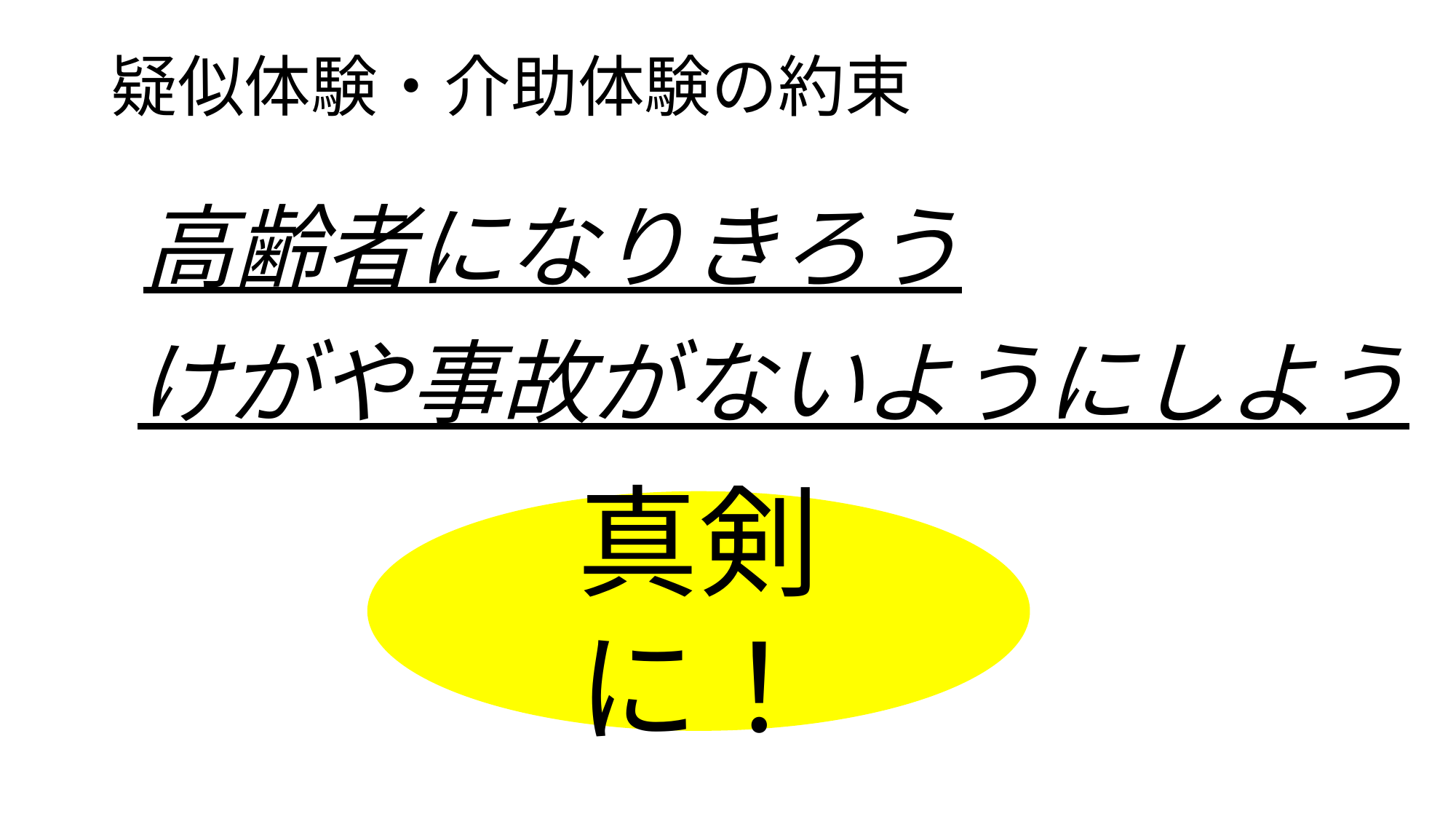

# 疑似体験・介助体験の約束

高齢者になりきろう
けがや事故がないようにしよう
真剣に！